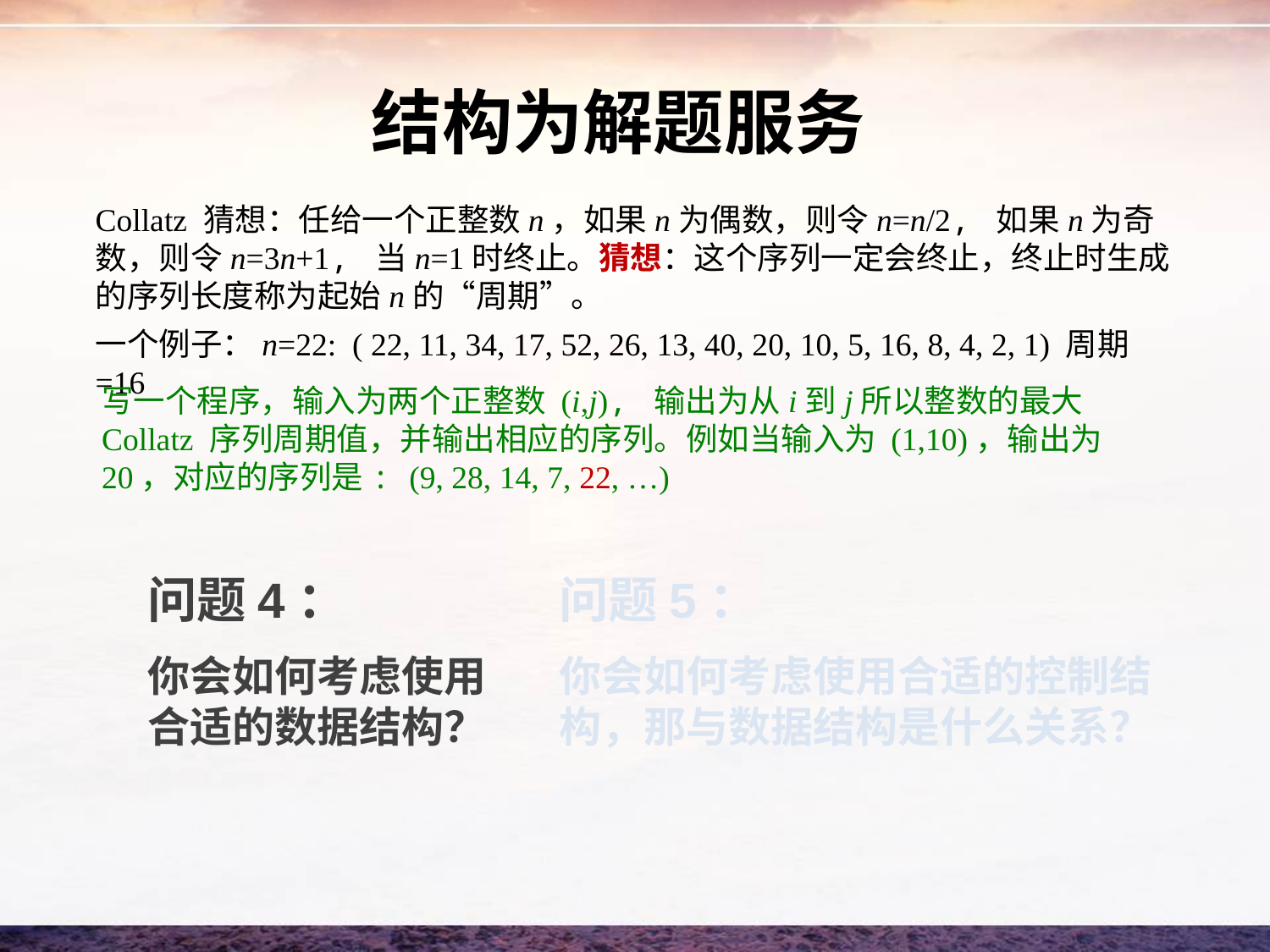

# 结构为解题服务
Collatz 猜想：任给一个正整数n，如果n为偶数，则令n=n/2, 如果n为奇数，则令n=3n+1, 当n=1时终止。猜想：这个序列一定会终止，终止时生成的序列长度称为起始n的“周期”。
一个例子：n=22:  ( 22, 11, 34, 17, 52, 26, 13, 40, 20, 10, 5, 16, 8, 4, 2, 1) 周期=16
写一个程序，输入为两个正整数 (i,j), 输出为从i到j所以整数的最大Collatz 序列周期值，并输出相应的序列。例如当输入为 (1,10)，输出为20，对应的序列是: (9, 28, 14, 7, 22, …)
问题4：
你会如何考虑使用合适的数据结构？
问题5：
你会如何考虑使用合适的控制结构，那与数据结构是什么关系？